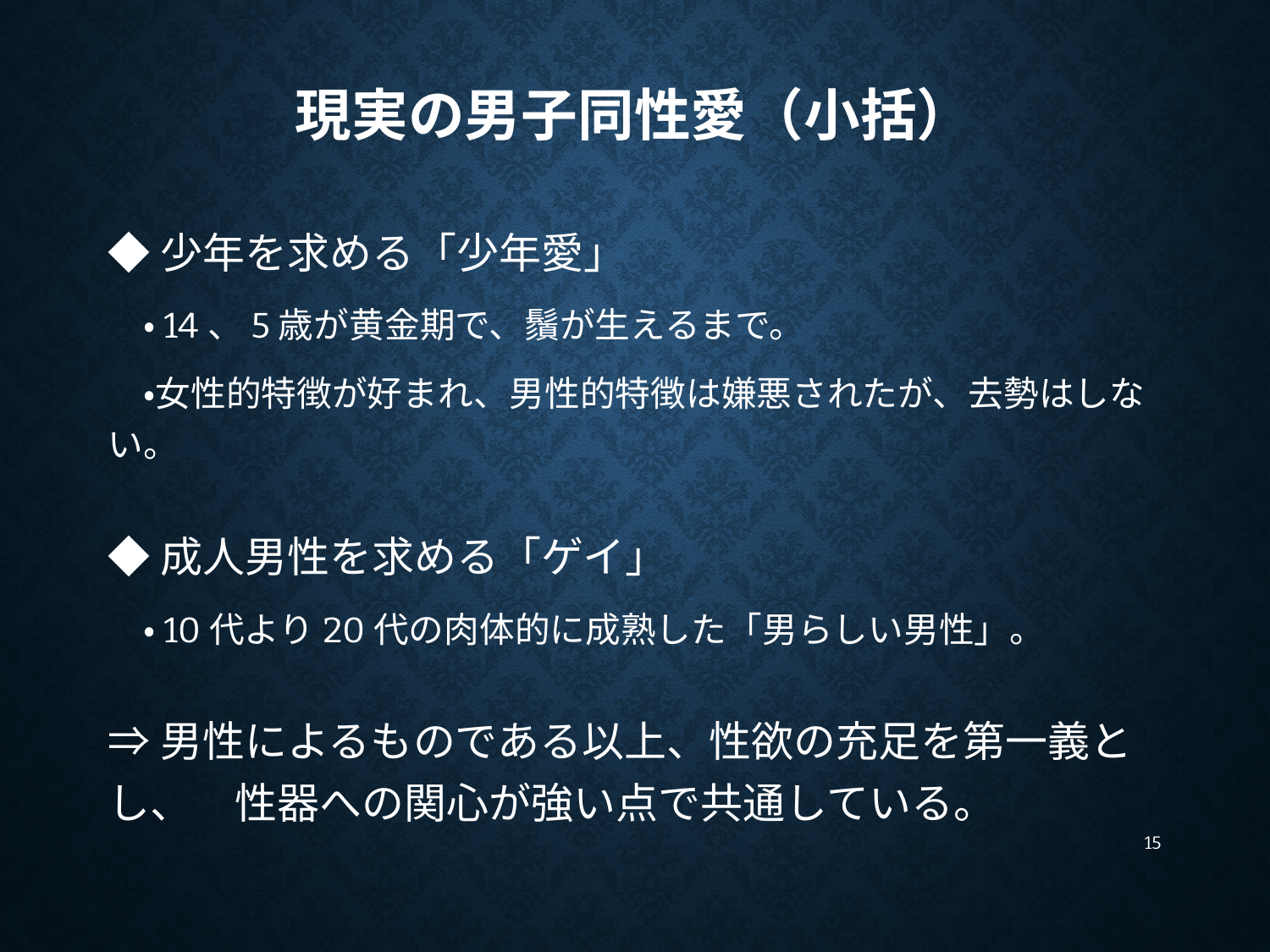

# 現実の男子同性愛（小括）
◆少年を求める「少年愛」
　・14、5歳が黄金期で、鬚が生えるまで。
　・女性的特徴が好まれ、男性的特徴は嫌悪されたが、去勢はしない。

◆成人男性を求める「ゲイ」
　・10代より20代の肉体的に成熟した「男らしい男性」。

⇒男性によるものである以上、性欲の充足を第一義とし、　性器への関心が強い点で共通している。
15